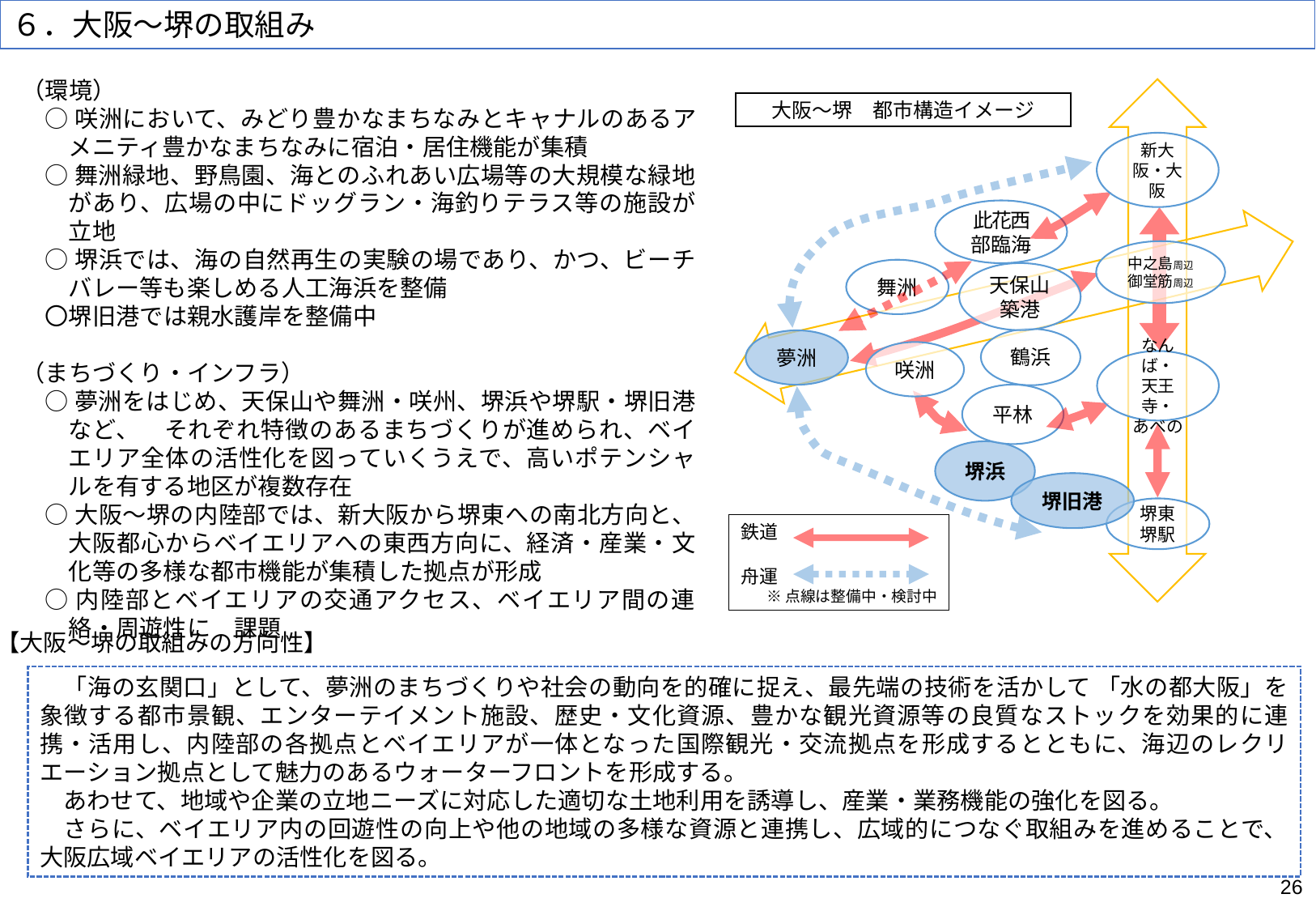

６．大阪～堺の取組み

（環境）
○咲洲において、みどり豊かなまちなみとキャナルのあるアメニティ豊かなまちなみに宿泊・居住機能が集積
○舞洲緑地、野鳥園、海とのふれあい広場等の大規模な緑地があり、広場の中にドッグラン・海釣りテラス等の施設が立地
○堺浜では、海の自然再生の実験の場であり、かつ、ビーチバレー等も楽しめる人工海浜を整備
〇堺旧港では親水護岸を整備中

（まちづくり・インフラ）
○夢洲をはじめ、天保山や舞洲・咲州、堺浜や堺駅・堺旧港など、　それぞれ特徴のあるまちづくりが進められ、ベイエリア全体の活性化を図っていくうえで、高いポテンシャルを有する地区が複数存在
○大阪～堺の内陸部では、新大阪から堺東への南北方向と、大阪都心からベイエリアへの東西方向に、経済・産業・文化等の多様な都市機能が集積した拠点が形成
○内陸部とベイエリアの交通アクセス、ベイエリア間の連絡・周遊性に　課題

大阪～堺　都市構造イメージ
新大阪・大阪

此花西部臨海

中之島周辺
御堂筋周辺
舞洲

天保山
築港

鶴浜
夢洲
咲洲
なんば・
天王寺・
あべの
平林

堺浜
堺旧港
堺東
堺駅
鉄道

舟運
※点線は整備中・検討中
【大阪～堺の取組みの方向性】
　「海の玄関口」として、夢洲のまちづくりや社会の動向を的確に捉え、最先端の技術を活かして 「水の都大阪」を象徴する都市景観、エンターテイメント施設、歴史・文化資源、豊かな観光資源等の良質なストックを効果的に連携・活用し、内陸部の各拠点とベイエリアが一体となった国際観光・交流拠点を形成するとともに、海辺のレクリエーション拠点として魅力のあるウォーターフロントを形成する。
　あわせて、地域や企業の立地ニーズに対応した適切な土地利用を誘導し、産業・業務機能の強化を図る。
　さらに、ベイエリア内の回遊性の向上や他の地域の多様な資源と連携し、広域的につなぐ取組みを進めることで、大阪広域ベイエリアの活性化を図る。
26